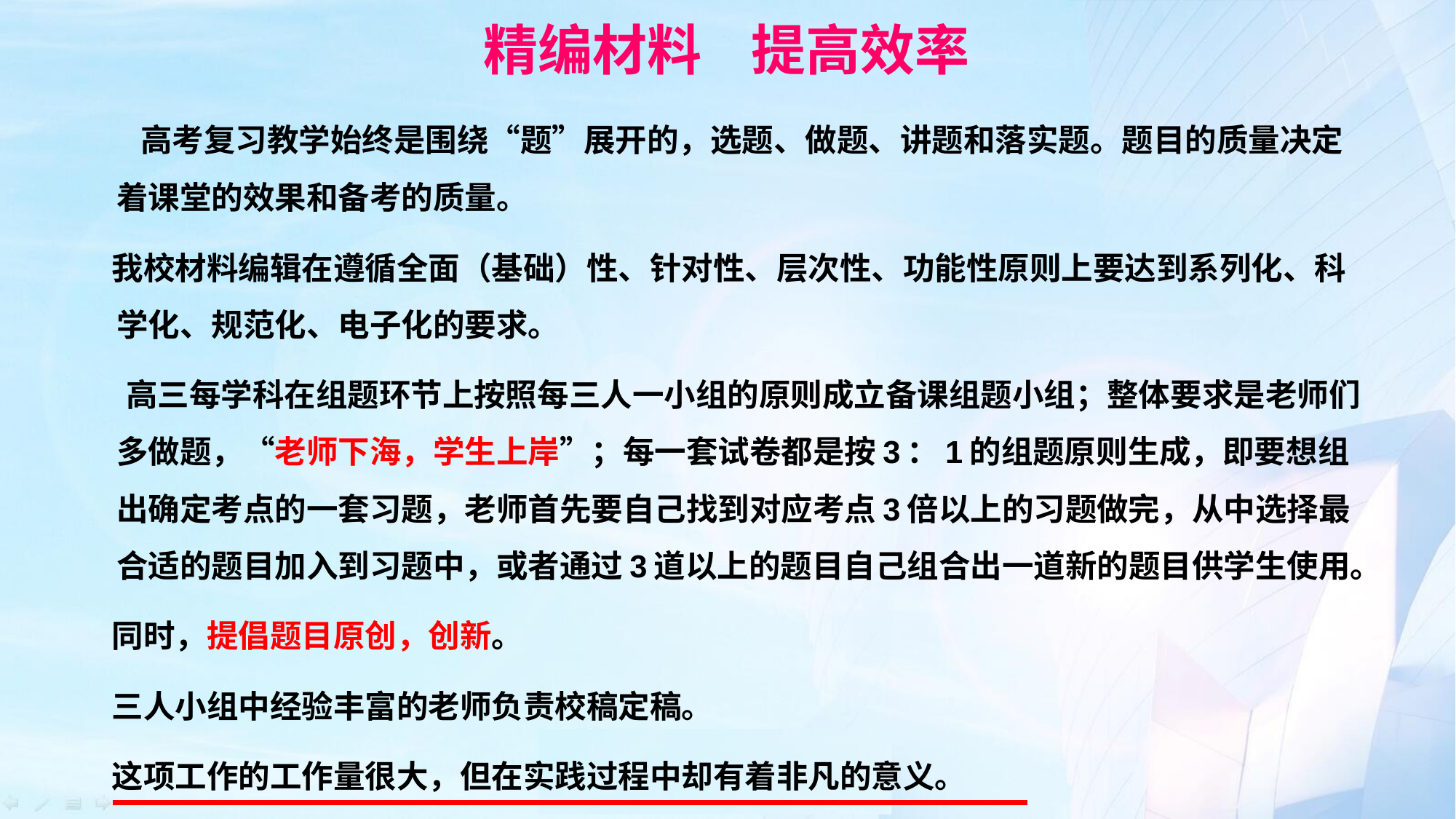

精编材料    提高效率
     高考复习教学始终是围绕“题”展开的，选题、做题、讲题和落实题。题目的质量决定着课堂的效果和备考的质量。
  我校材料编辑在遵循全面（基础）性、针对性、层次性、功能性原则上要达到系列化、科学化、规范化、电子化的要求。
    高三每学科在组题环节上按照每三人一小组的原则成立备课组题小组；整体要求是老师们多做题，“老师下海，学生上岸”；每一套试卷都是按3：1的组题原则生成，即要想组出确定考点的一套习题，老师首先要自己找到对应考点3倍以上的习题做完，从中选择最合适的题目加入到习题中，或者通过3道以上的题目自己组合出一道新的题目供学生使用。
  同时，提倡题目原创，创新。
  三人小组中经验丰富的老师负责校稿定稿。
  这项工作的工作量很大，但在实践过程中却有着非凡的意义。
67